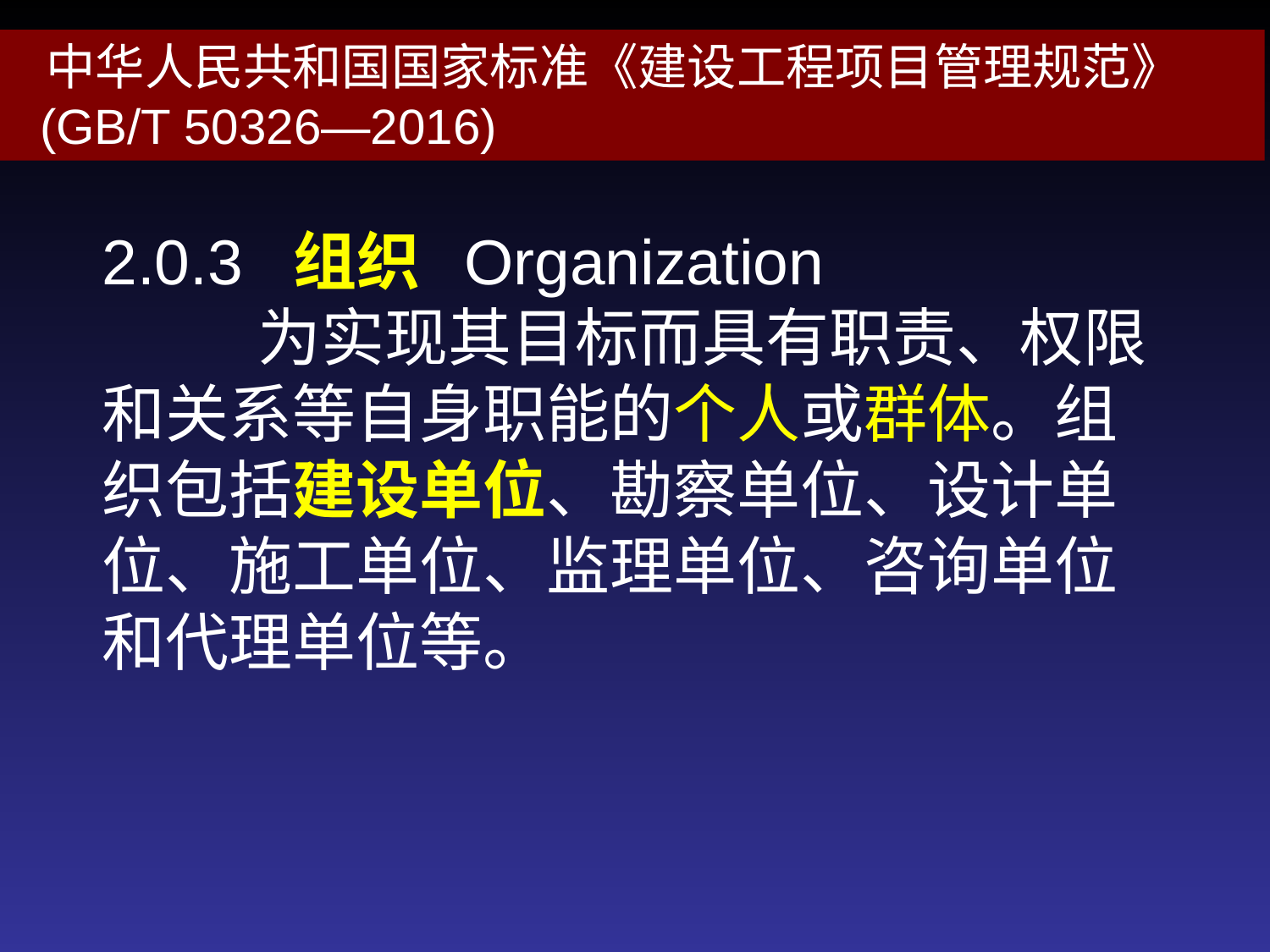

中华人民共和国国家标准《建设工程项目管理规范》
  (GB/T 50326—2016)
# 2.0.3  组织  Organization 为实现其目标而具有职责、权限和关系等自身职能的个人或群体。组织包括建设单位、勘察单位、设计单位、施工单位、监理单位、咨询单位和代理单位等。